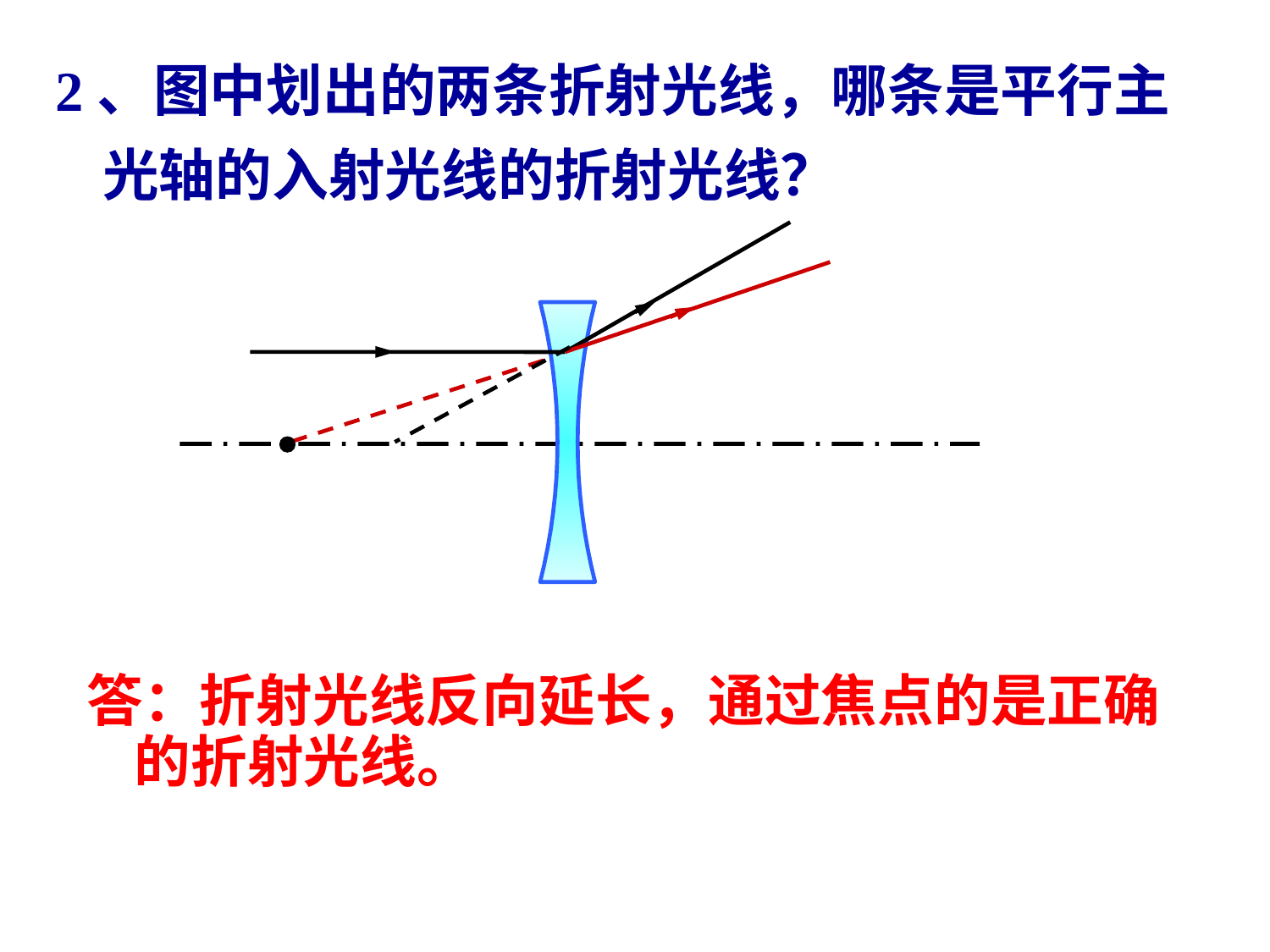

2、图中划出的两条折射光线，哪条是平行主光轴的入射光线的折射光线？

答：折射光线反向延长，通过焦点的是正确的折射光线。